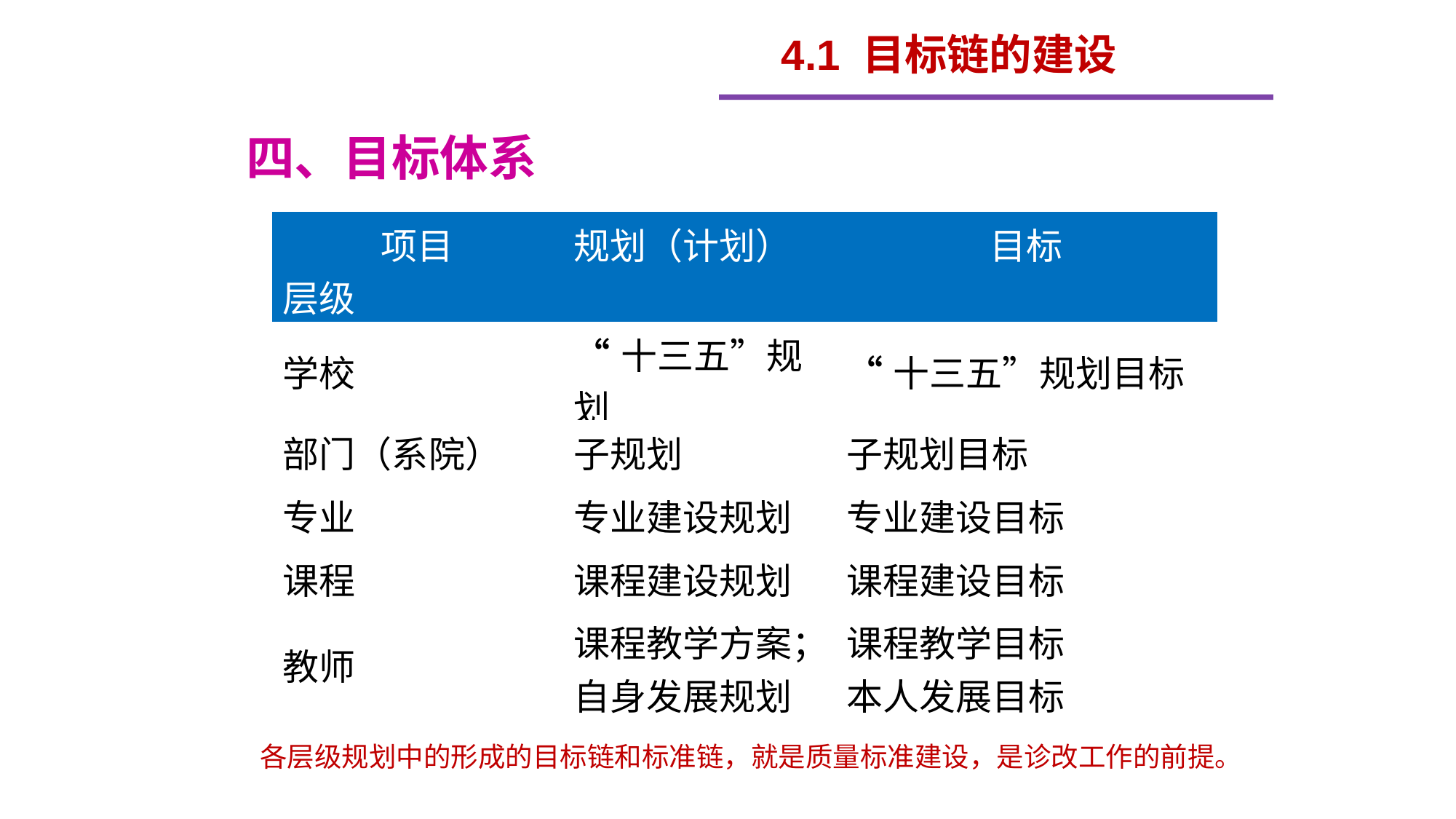

4.1 目标链的建设

   四、目标体系
| 项目 层级 | 规划（计划） | 目标 |
| --- | --- | --- |
| 学校 | “十三五”规划 | “十三五”规划目标 |
| 部门（系院） | 子规划 | 子规划目标 |
| 专业 | 专业建设规划 | 专业建设目标 |
| 课程 | 课程建设规划 | 课程建设目标 |
| 教师 | 课程教学方案； 自身发展规划 | 课程教学目标 本人发展目标 |
各层级规划中的形成的目标链和标准链，就是质量标准建设，是诊改工作的前提。